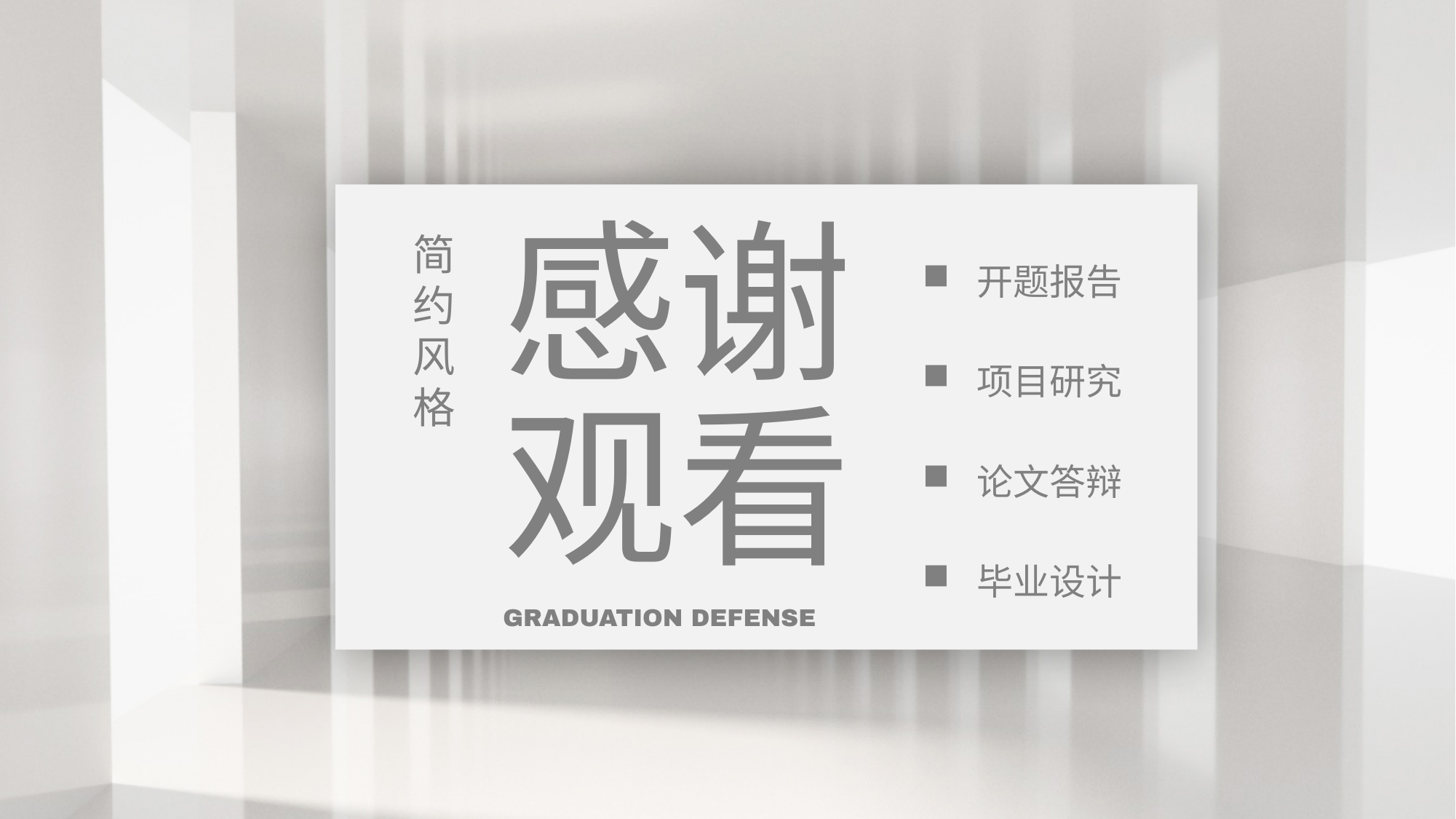

感谢
开题报告
项目研究
论文答辩
毕业设计
简
约
风
格
观看
GRADUATION DEFENSE